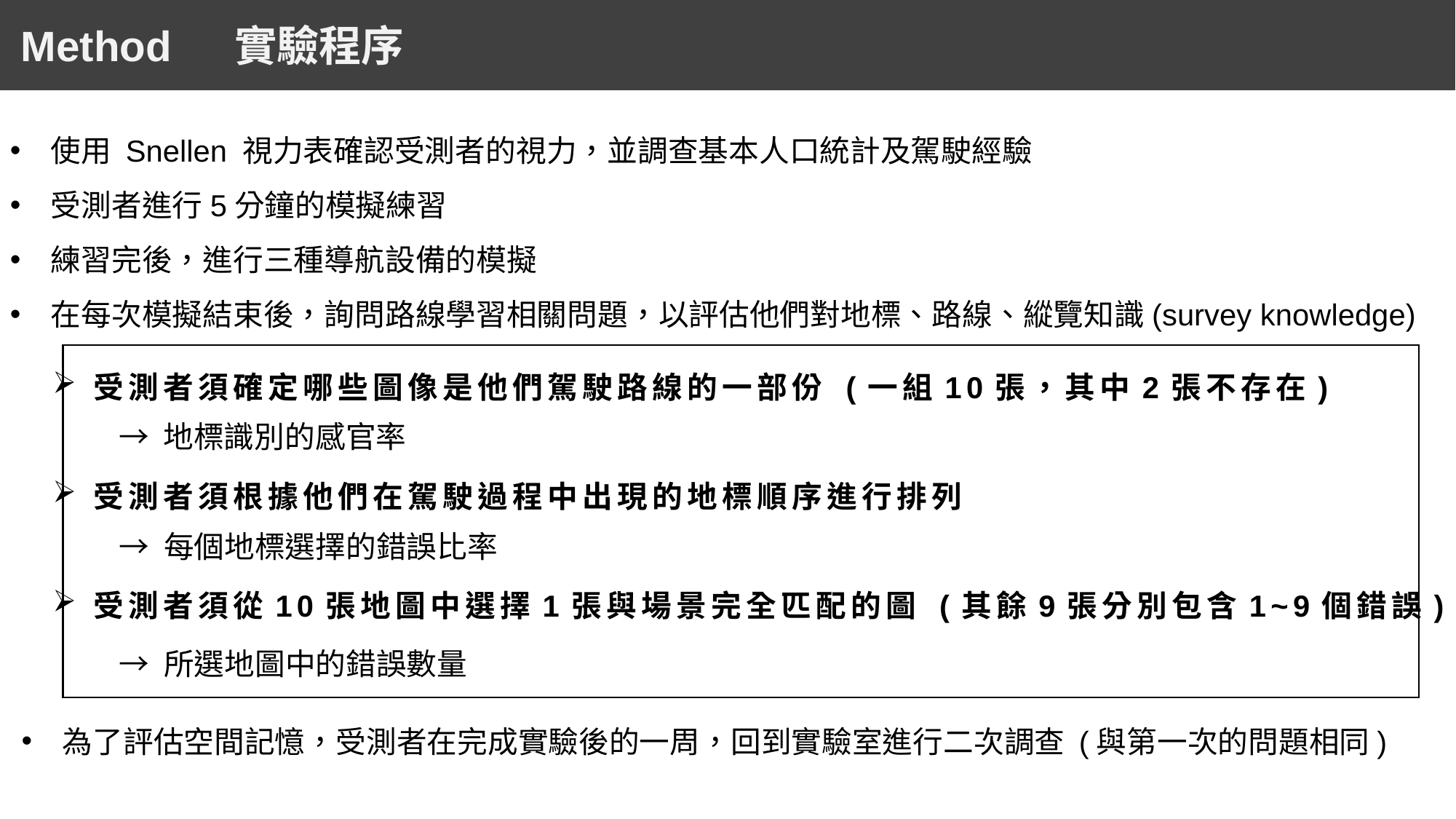

Method
實驗程序
使用 Snellen 視力表確認受測者的視力，並調查基本人口統計及駕駛經驗
受測者進行5分鐘的模擬練習
練習完後，進行三種導航設備的模擬
在每次模擬結束後，詢問路線學習相關問題，以評估他們對地標、路線、縱覽知識(survey knowledge)

受測者須確定哪些圖像是他們駕駛路線的一部份 (一組10張，其中2張不存在)

受測者須根據他們在駕駛過程中出現的地標順序進行排列

受測者須從10張地圖中選擇1張與場景完全匹配的圖 (其餘9張分別包含1~9個錯誤)

→ 地標識別的感官率
→ 每個地標選擇的錯誤比率
→ 所選地圖中的錯誤數量
為了評估空間記憶，受測者在完成實驗後的一周，回到實驗室進行二次調查 (與第一次的問題相同)